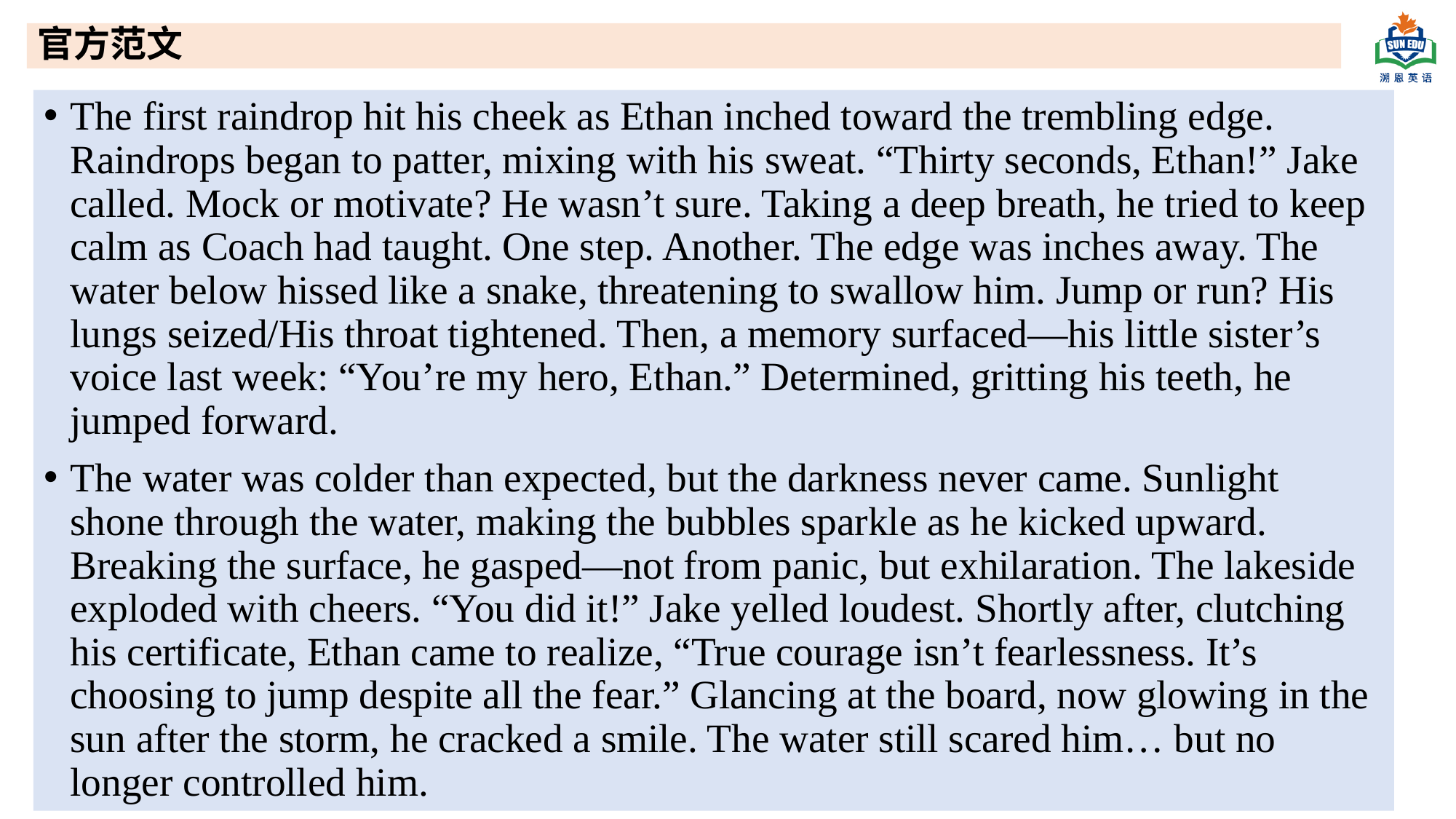

# 官方范文
The first raindrop hit his cheek as Ethan inched toward the trembling edge. Raindrops began to patter, mixing with his sweat. “Thirty seconds, Ethan!” Jake called. Mock or motivate? He wasn’t sure. Taking a deep breath, he tried to keep calm as Coach had taught. One step. Another. The edge was inches away. The water below hissed like a snake, threatening to swallow him. Jump or run? His lungs seized/His throat tightened. Then, a memory surfaced—his little sister’s voice last week: “You’re my hero, Ethan.” Determined, gritting his teeth, he jumped forward.
The water was colder than expected, but the darkness never came. Sunlight shone through the water, making the bubbles sparkle as he kicked upward. Breaking the surface, he gasped—not from panic, but exhilaration. The lakeside exploded with cheers. “You did it!” Jake yelled loudest. Shortly after, clutching his certificate, Ethan came to realize, “True courage isn’t fearlessness. It’s choosing to jump despite all the fear.” Glancing at the board, now glowing in the sun after the storm, he cracked a smile. The water still scared him… but no longer controlled him.